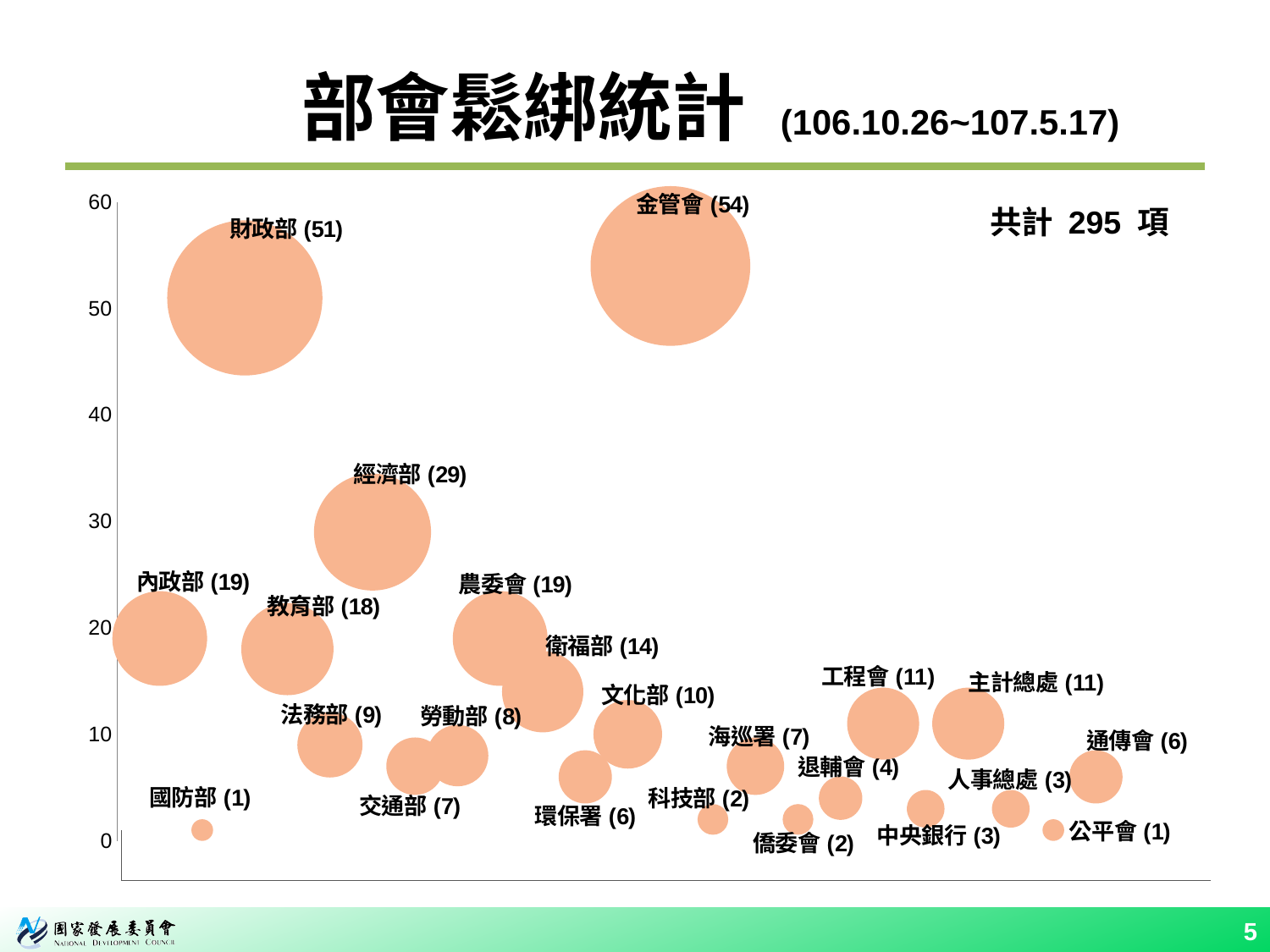

# 部會鬆綁統計 (106.10.26~107.5.17)

### Chart

| Category | 件數 |
|---|---|
共計 295 項
5